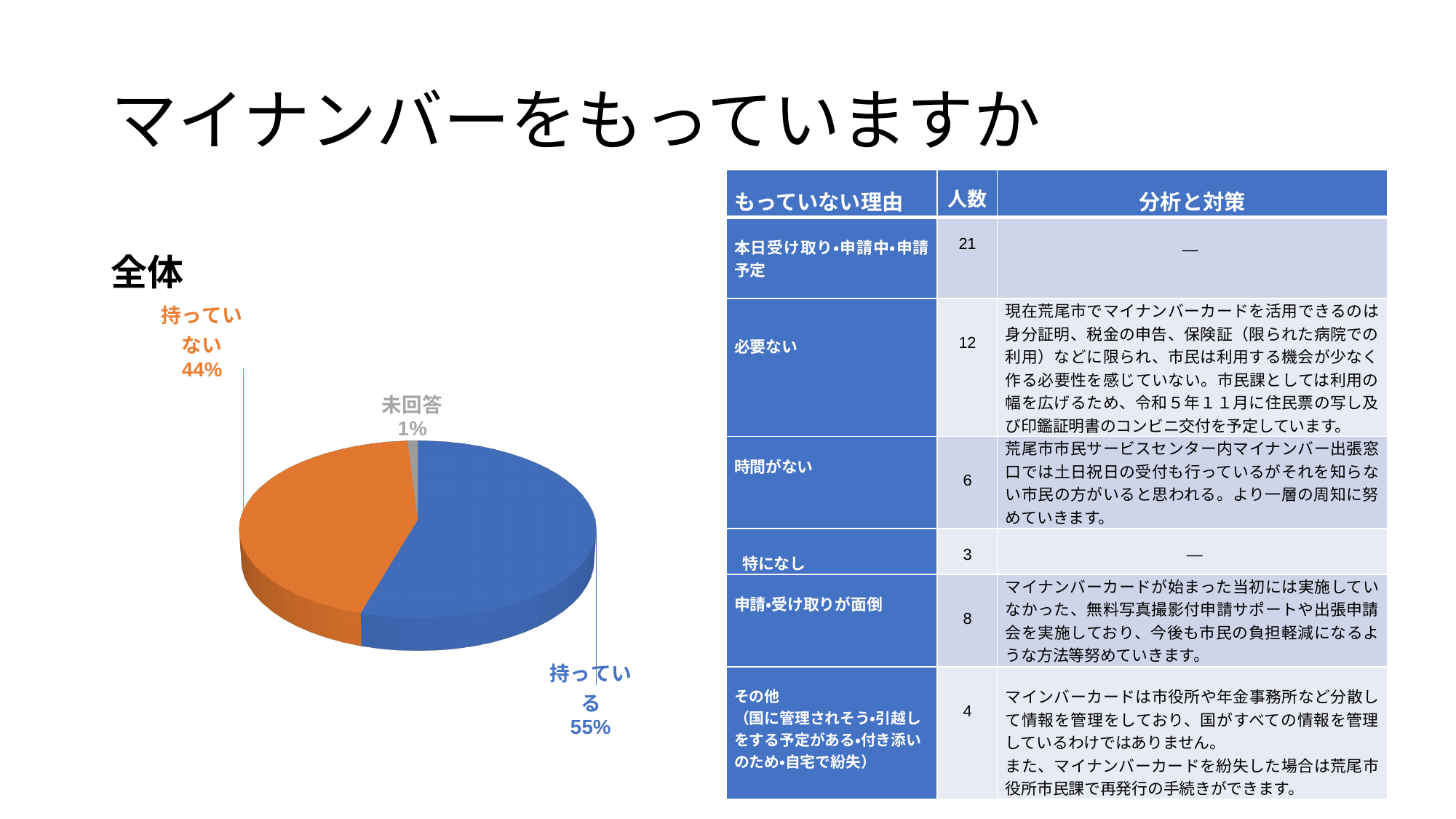

# マイナンバーをもっていますか
| もっていない理由 | 人数 | 分析と対策 |
| --- | --- | --- |
| 本日受け取り・申請中・申請予定 | 21 | ― |
| 必要ない | 12 | 現在荒尾市でマイナンバーカードを活用できるのは身分証明、税金の申告、保険証（限られた病院での利用）などに限られ、市民は利用する機会が少なく作る必要性を感じていない。市民課としては利用の幅を広げるため、令和５年１１月に住民票の写し及び印鑑証明書のコンビニ交付を予定しています。 |
| 時間がない | 6 | 荒尾市市民サービスセンター内マイナンバー出張窓口では土日祝日の受付も行っているがそれを知らない市民の方がいると思われる。より一層の周知に努めていきます。 |
| 特になし | 3 | ― |
| 申請・受け取りが面倒 | 8 | マイナンバーカードが始まった当初には実施していなかった、無料写真撮影付申請サポートや出張申請会を実施しており、今後も市民の負担軽減になるような方法等努めていきます。 |
| その他 （国に管理されそう・引越しをする予定がある・付き添いのため・自宅で紛失） | 4 | マインバーカードは市役所や年金事務所など分散して情報を管理をしており、国がすべての情報を管理しているわけではありません。 また、マイナンバーカードを紛失した場合は荒尾市役所市民課で再発行の手続きができます。 |

全体
|  |  |  |
| --- | --- | --- |
|  |  |  |
|  |  |  |
|  |  |  |
|  |  |  |
|  |  |  |
|  |  |  |
|  |  |  |
| --- | --- | --- |
|  |  |  |
|  |  |  |
|  |  |  |
|  |  |  |
|  |  |  |
|  |  |  |

[unsupported chart]